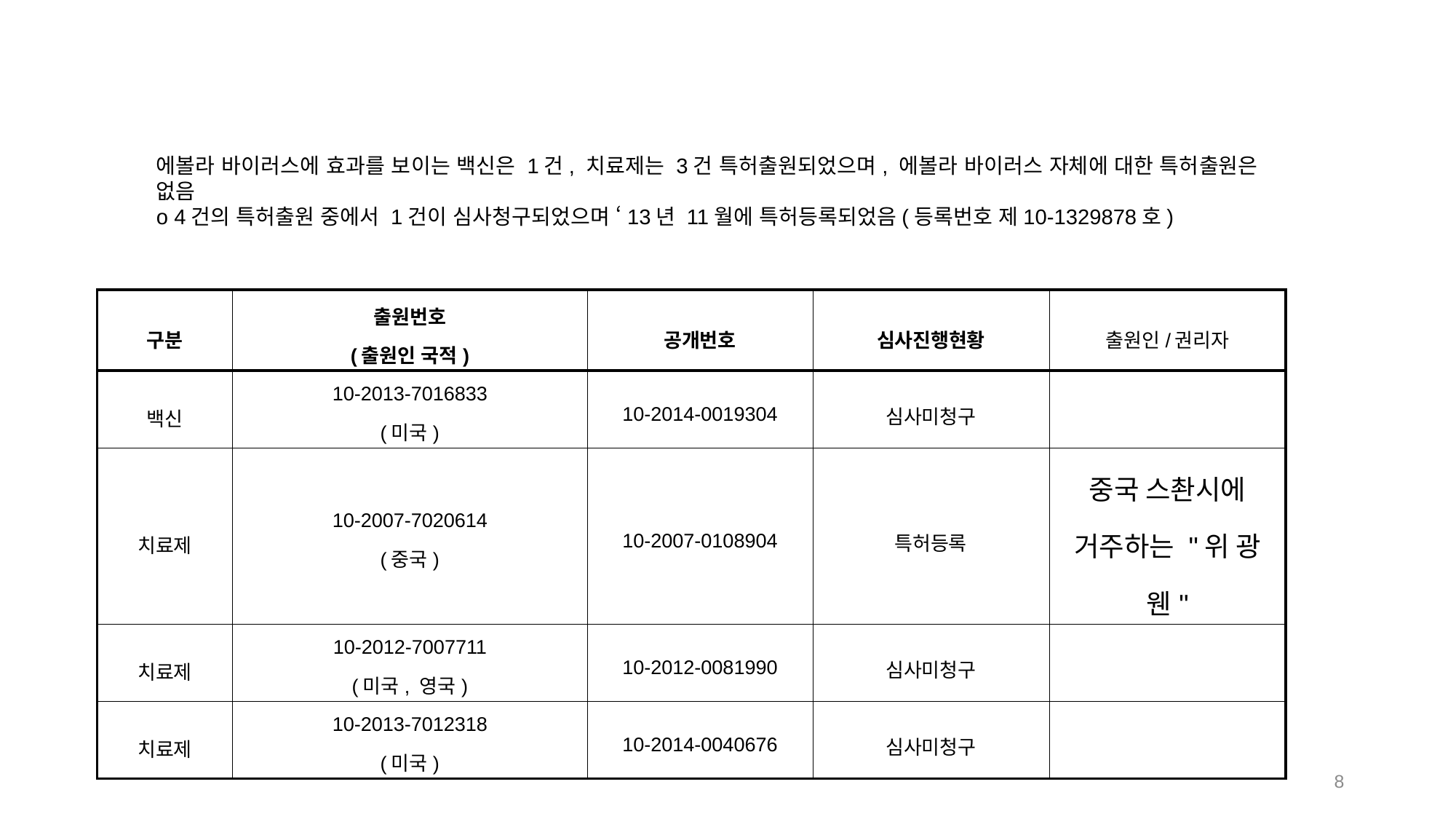

에볼라 바이러스에 효과를 보이는 백신은 1건, 치료제는 3건 특허출원되었으며, 에볼라 바이러스 자체에 대한 특허출원은 없음
o 4건의 특허출원 중에서 1건이 심사청구되었으며 ‘13년 11월에 특허등록되었음(등록번호 제10-1329878호)

| 구분 | 출원번호 (출원인 국적) | 공개번호 | 심사진행현황 | 출원인/권리자 |
| --- | --- | --- | --- | --- |
| 백신 | 10-2013-7016833 (미국) | 10-2014-0019304 | 심사미청구 |  |
| 치료제 | 10-2007-7020614 (중국) | 10-2007-0108904 | 특허등록 | 중국 스촨시에 거주하는 "위 광웬" |
| 치료제 | 10-2012-7007711 (미국, 영국) | 10-2012-0081990 | 심사미청구 |  |
| 치료제 | 10-2013-7012318 (미국) | 10-2014-0040676 | 심사미청구 |  |
8